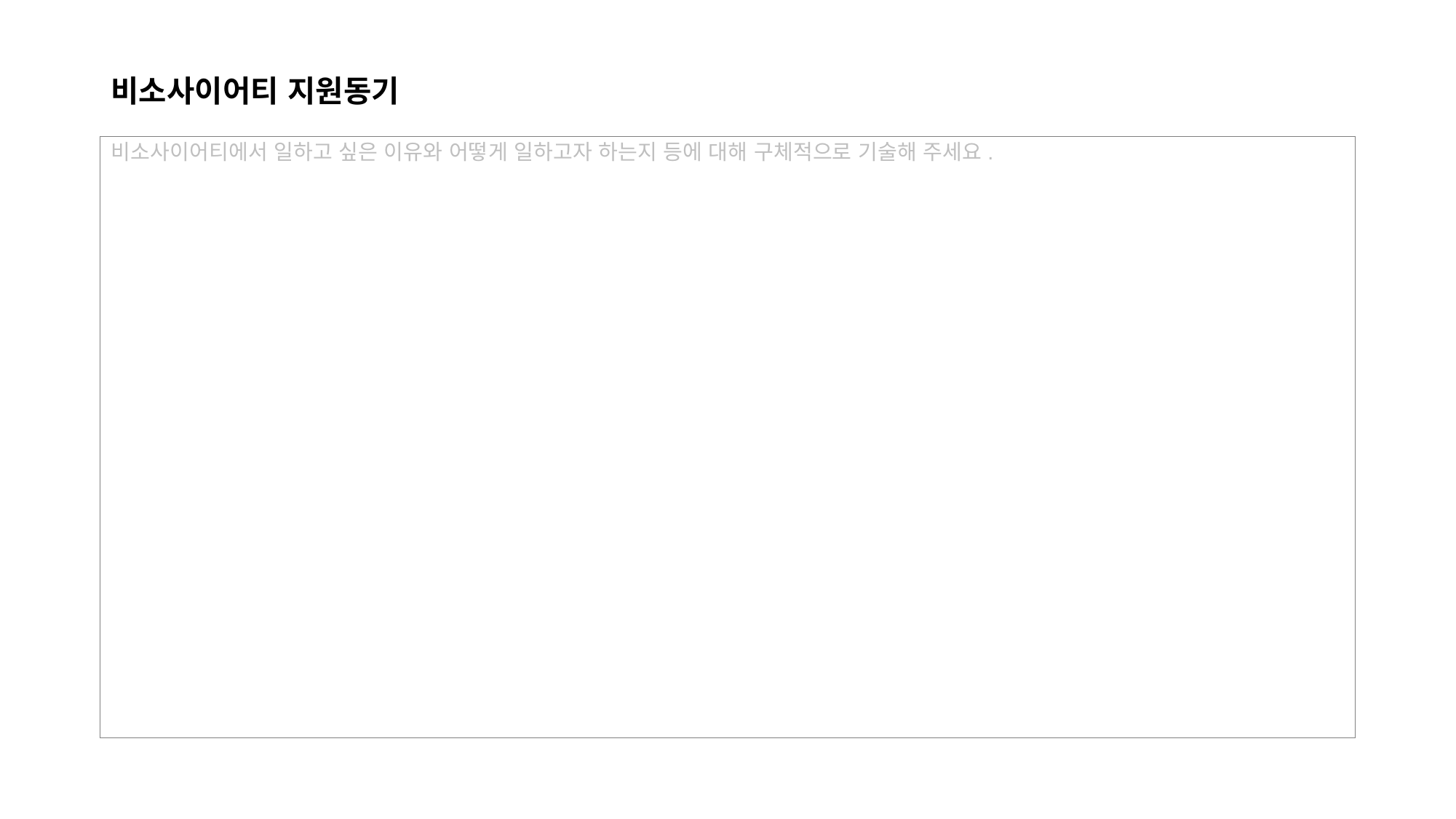

# 비소사이어티 지원동기
비소사이어티에서 일하고 싶은 이유와 어떻게 일하고자 하는지 등에 대해 구체적으로 기술해 주세요.